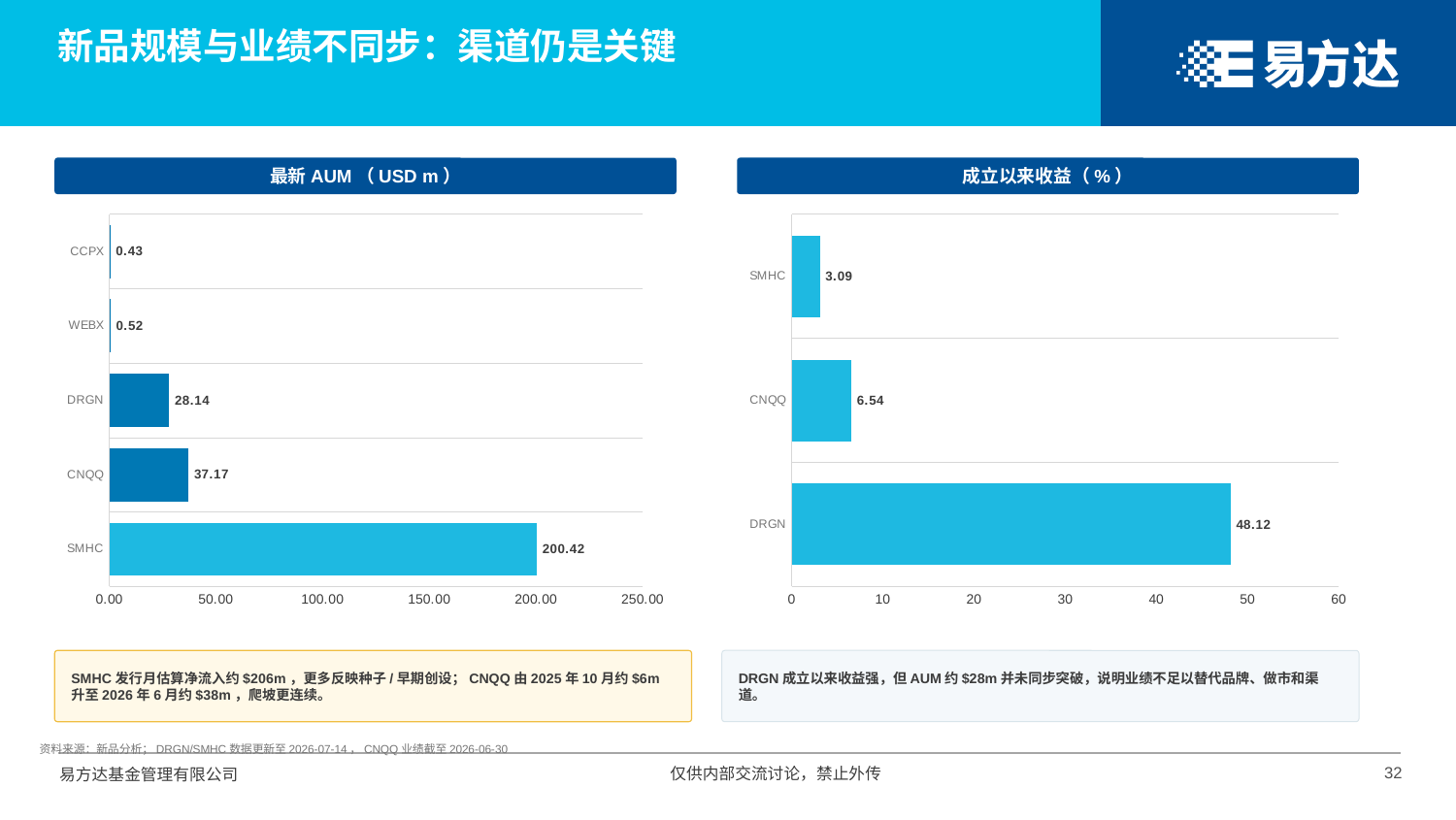

新品规模与业绩不同步：渠道仍是关键
最新AUM（USD m）
成立以来收益（%）

### Chart

| Category |  |
|---|---|
| SMHC | 200.42 |
| CNQQ | 37.17 |
| DRGN | 28.14 |
| WEBX | 0.52 |
| CCPX | 0.43 |

### Chart

| Category |  |
|---|---|
| DRGN | 48.12 |
| CNQQ | 6.54 |
| SMHC | 3.09 |

SMHC发行月估算净流入约$206m，更多反映种子/早期创设；CNQQ由2025年10月约$6m升至2026年6月约$38m，爬坡更连续。
DRGN成立以来收益强，但AUM约$28m并未同步突破，说明业绩不足以替代品牌、做市和渠道。
资料来源：新品分析；DRGN/SMHC数据更新至2026-07-14，CNQQ业绩截至2026-06-30